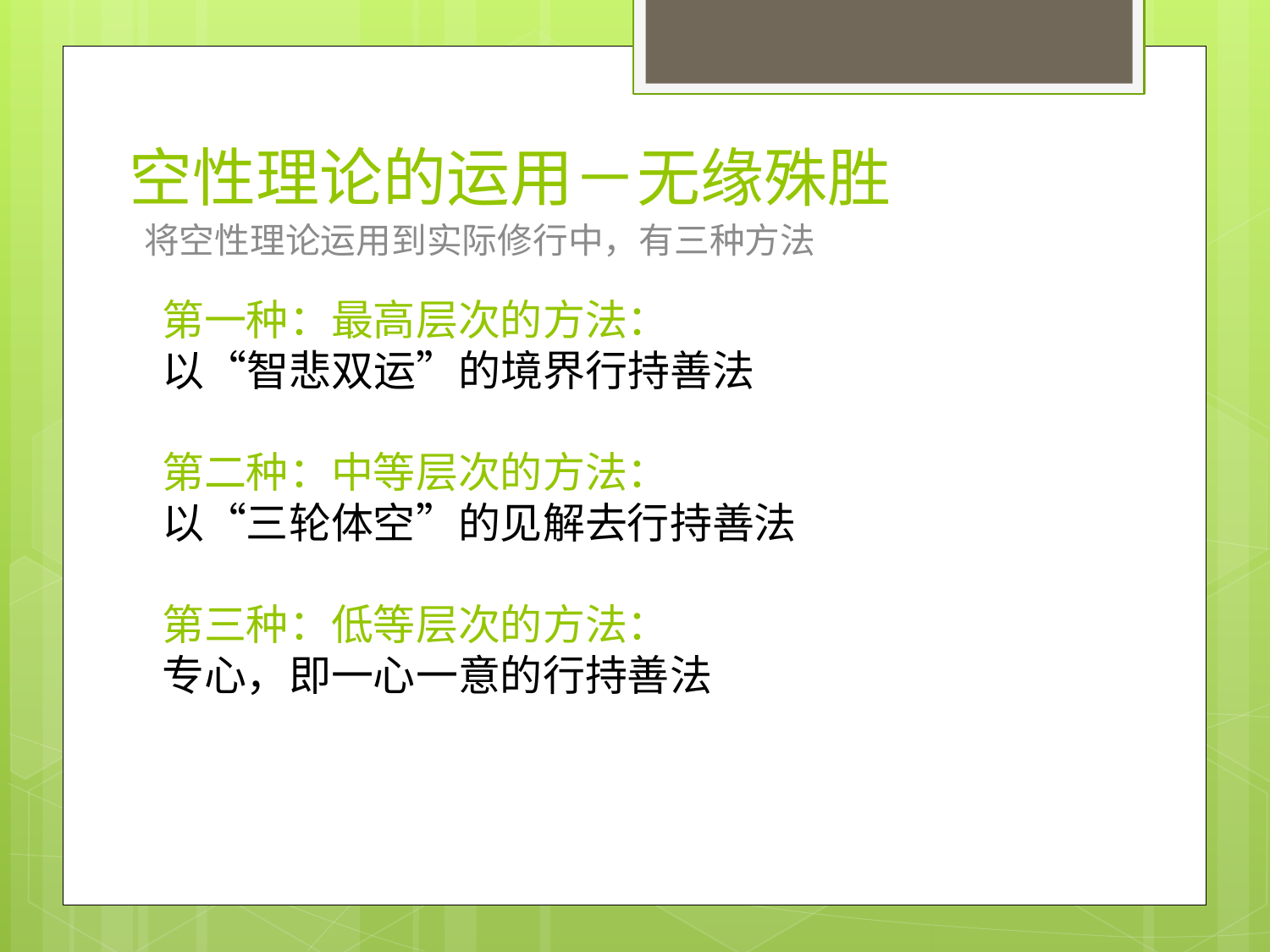

# 空性理论的运用－无缘殊胜
将空性理论运用到实际修行中，有三种方法

第一种：最高层次的方法：
以“智悲双运”的境界行持善法

第二种：中等层次的方法：
以“三轮体空”的见解去行持善法

第三种：低等层次的方法：
专心，即一心一意的行持善法